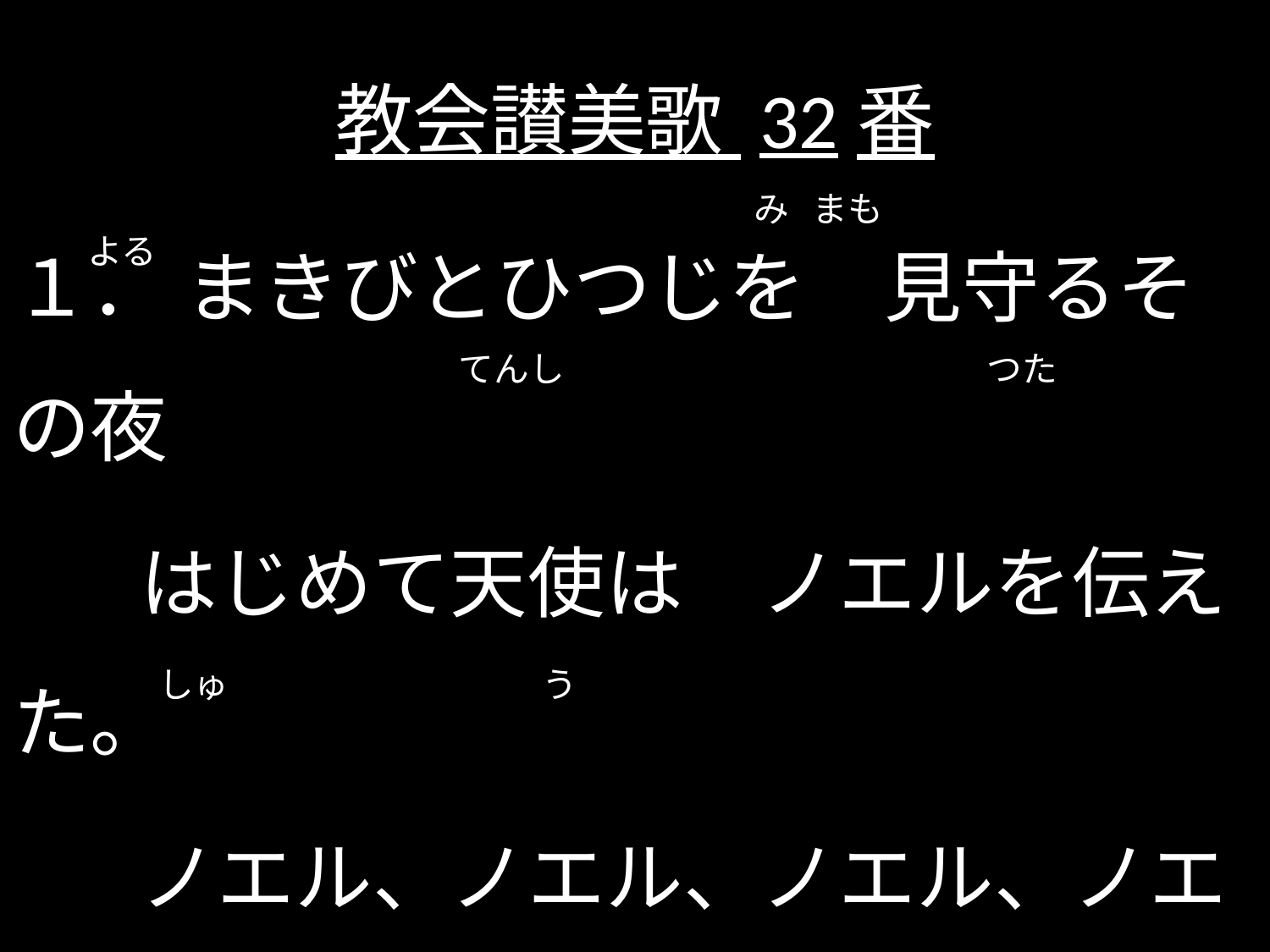

# 教会讃美歌 32番
                                                                                    み   まも　　　　　　　　　　よる
１． まきびとひつじを　見守るその夜
	はじめて天使は　ノエルを伝えた。
	ノエル、ノエル、ノエル、ノエル
	主イエスは生まれた。
                                             てんし                                                      つた
        しゅ                                        う